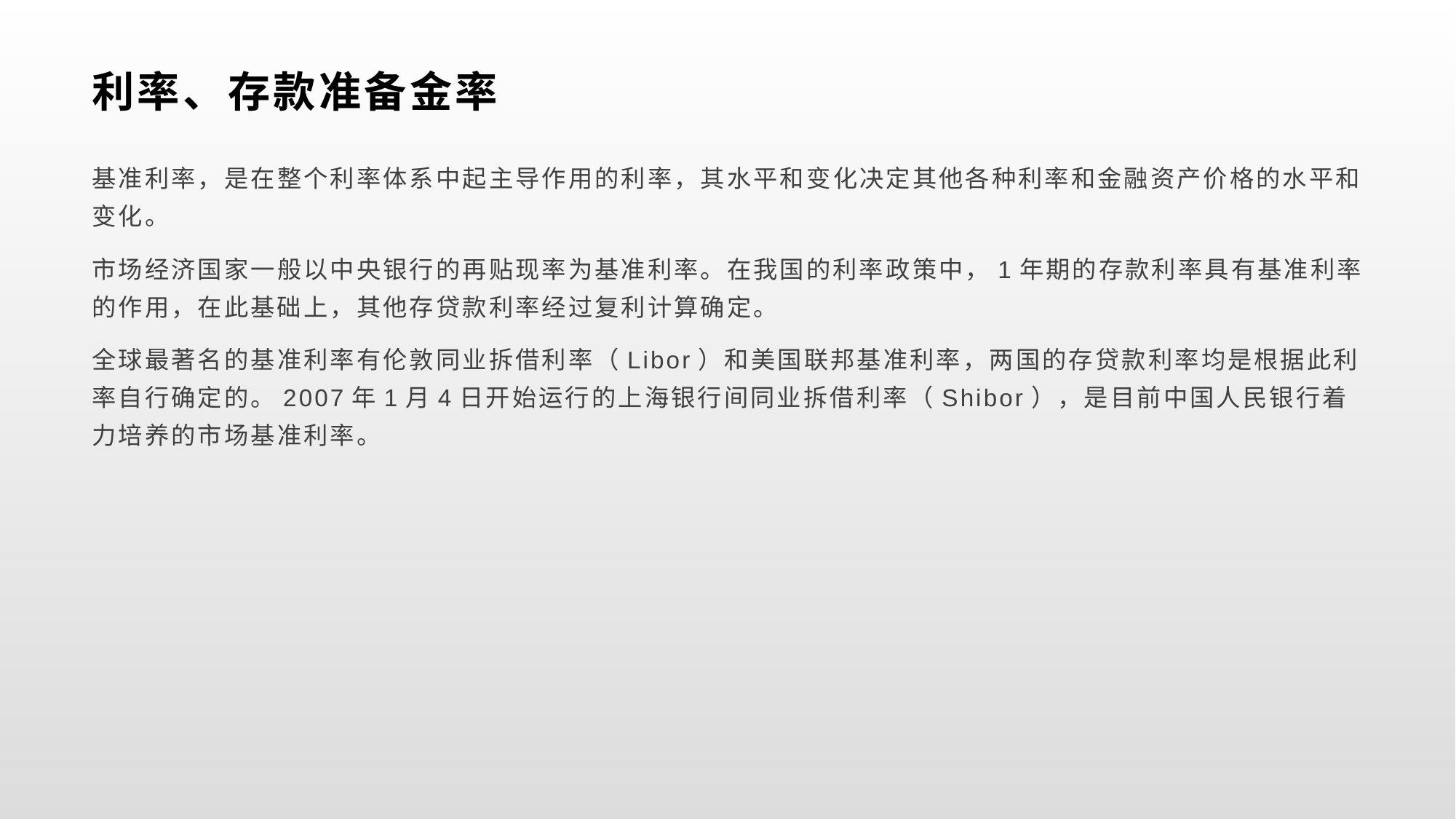

# 利率、存款准备金率
基准利率，是在整个利率体系中起主导作用的利率，其水平和变化决定其他各种利率和金融资产价格的水平和变化。
市场经济国家一般以中央银行的再贴现率为基准利率。在我国的利率政策中，1年期的存款利率具有基准利率的作用，在此基础上，其他存贷款利率经过复利计算确定。
全球最著名的基准利率有伦敦同业拆借利率（Libor）和美国联邦基准利率，两国的存贷款利率均是根据此利率自行确定的。2007年1月4日开始运行的上海银行间同业拆借利率（Shibor），是目前中国人民银行着力培养的市场基准利率。